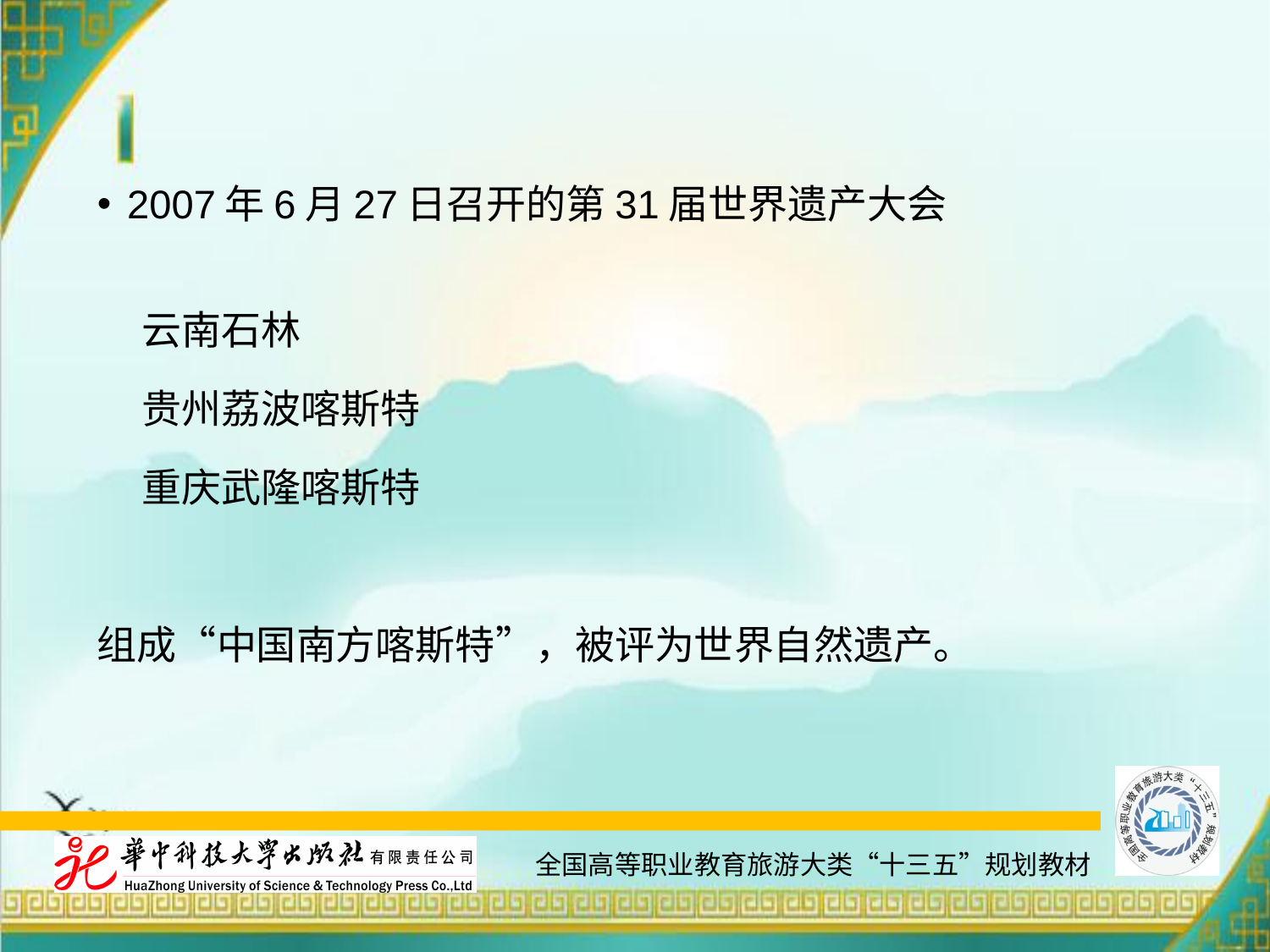

#
2007年6月27日召开的第31届世界遗产大会

    云南石林
    贵州荔波喀斯特
    重庆武隆喀斯特

组成“中国南方喀斯特”，被评为世界自然遗产。